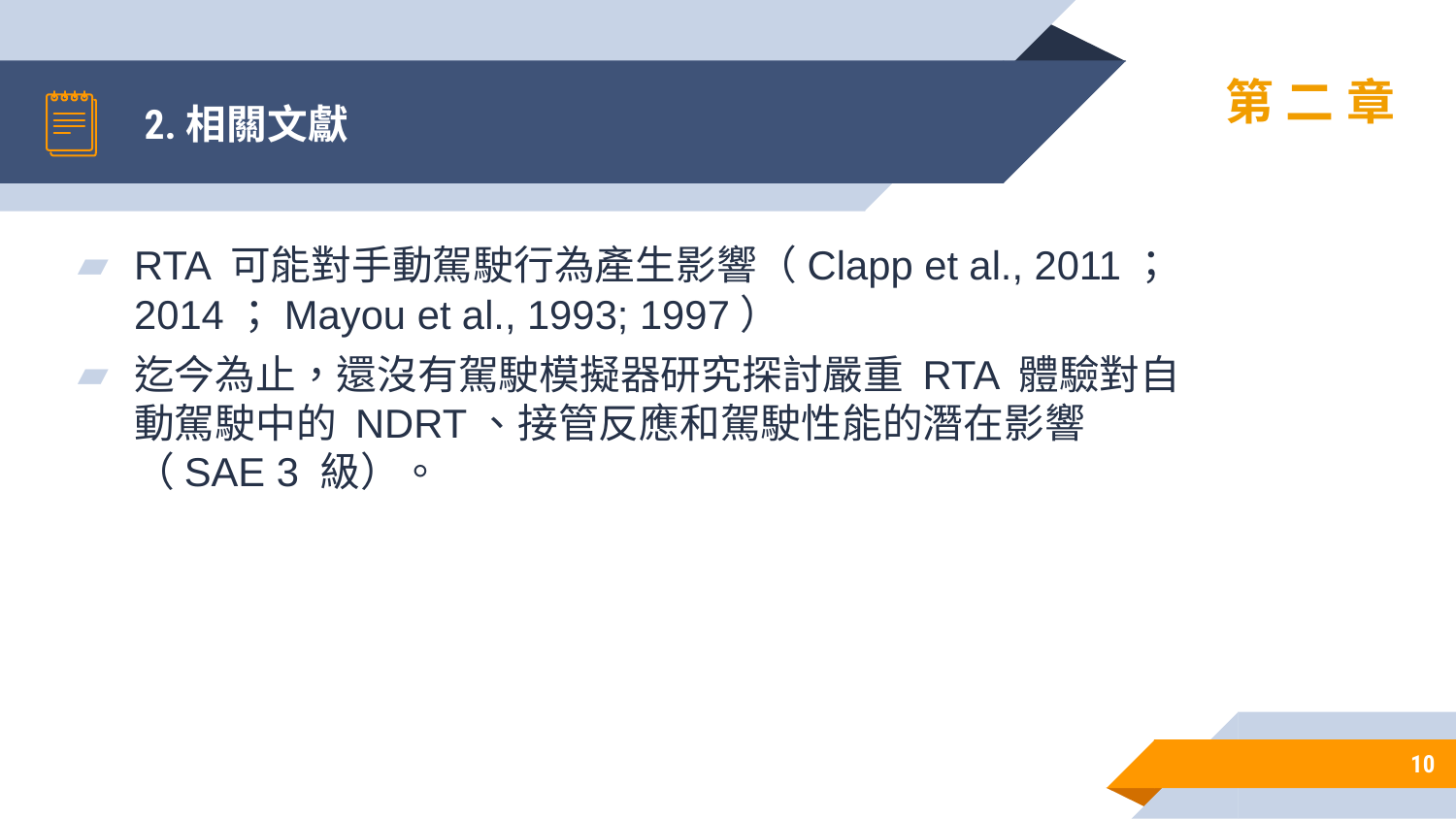

# 2.相關文獻
第二章

RTA 可能對手動駕駛行為產生影響（Clapp et al., 2011；2014；Mayou et al., 1993; 1997）
迄今為止，還沒有駕駛模擬器研究探討嚴重 RTA 體驗對自動駕駛中的 NDRT、接管反應和駕駛性能的潛在影響（SAE 3 級）。

10